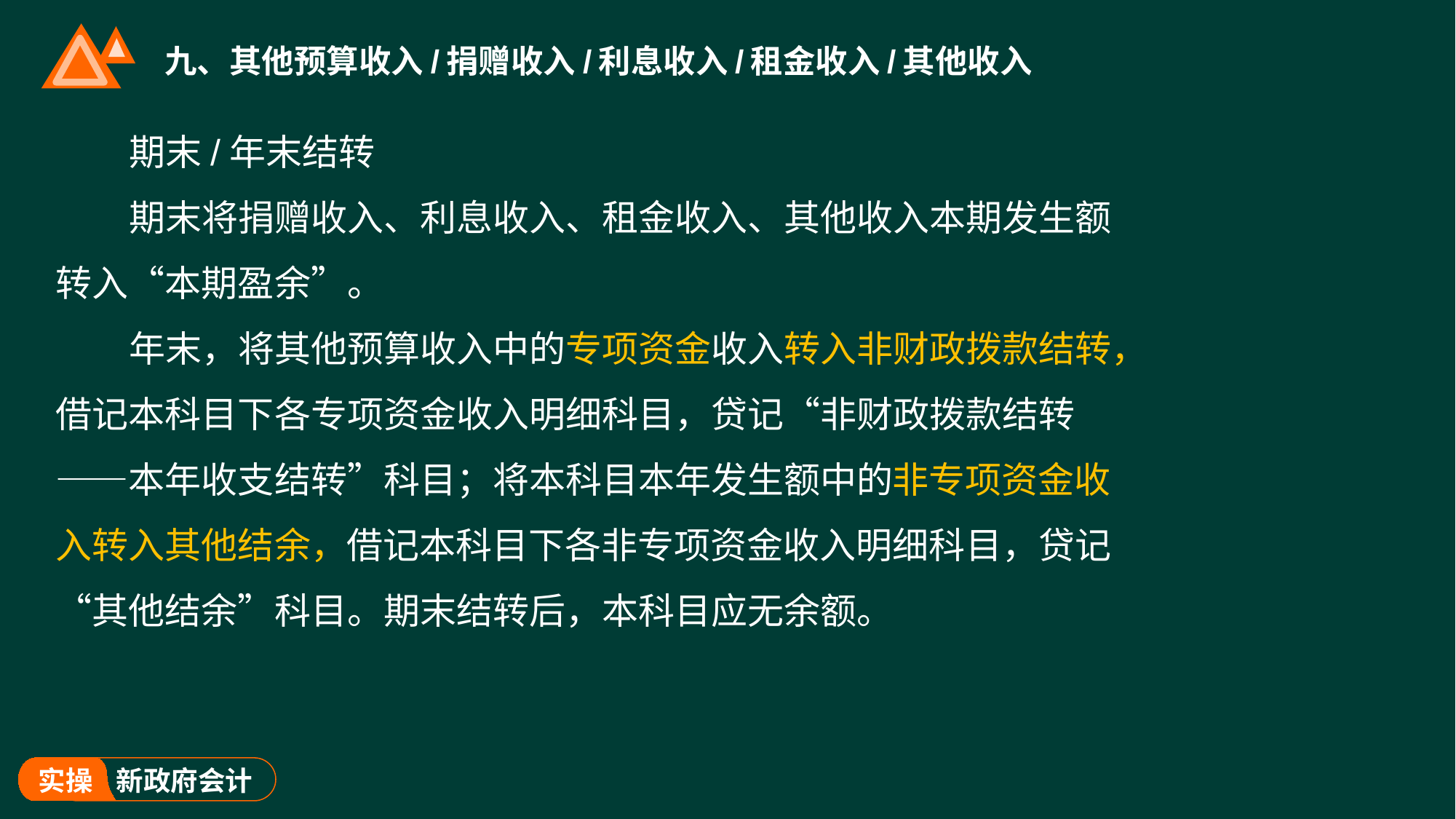

# 九、其他预算收入/捐赠收入/利息收入/租金收入/其他收入
期末/年末结转
期末将捐赠收入、利息收入、租金收入、其他收入本期发生额转入“本期盈余”。
年末，将其他预算收入中的专项资金收入转入非财政拨款结转，借记本科目下各专项资金收入明细科目，贷记“非财政拨款结转——本年收支结转”科目；将本科目本年发生额中的非专项资金收入转入其他结余，借记本科目下各非专项资金收入明细科目，贷记“其他结余”科目。期末结转后，本科目应无余额。